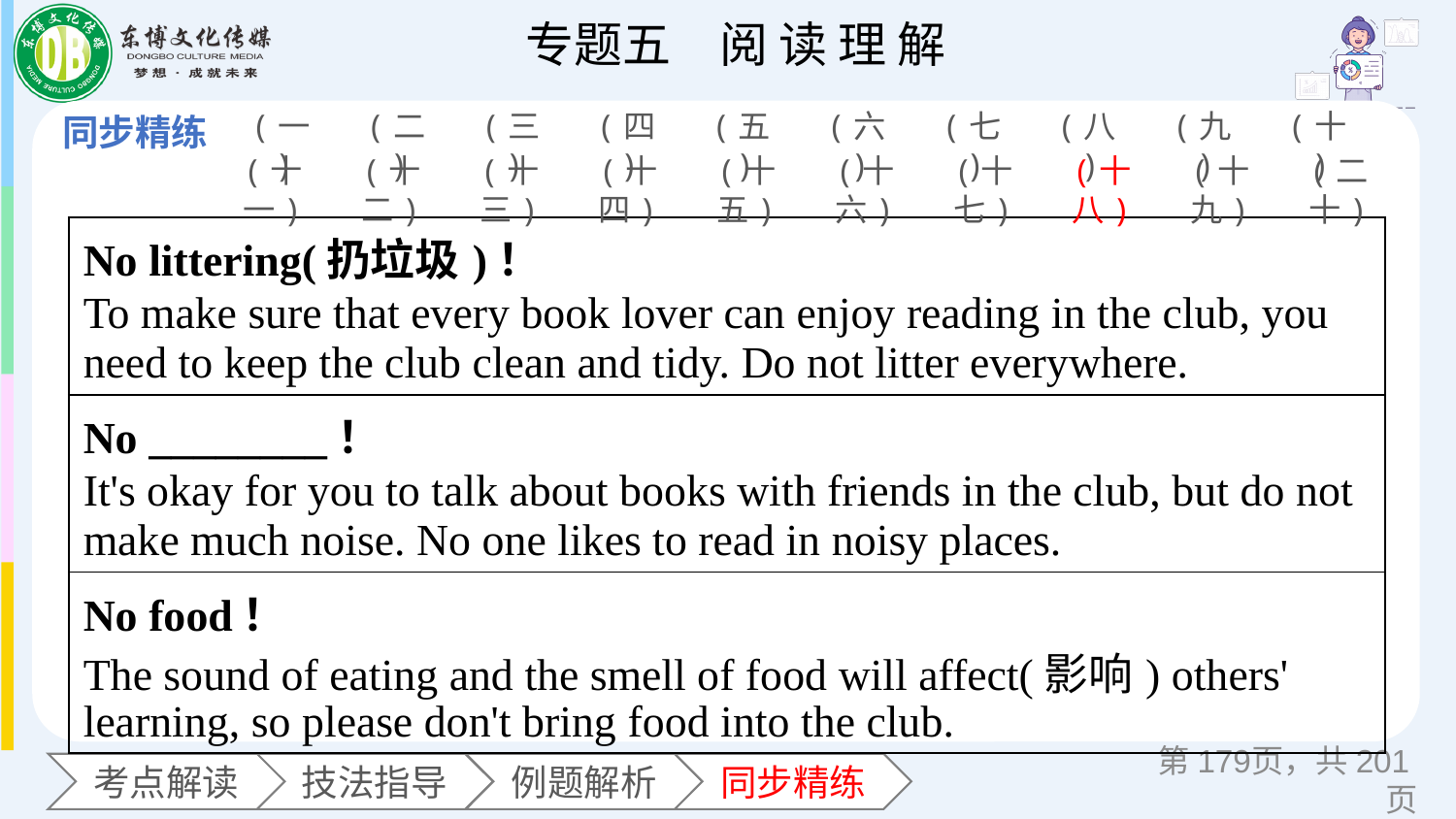

(一)
(二)
(三)
(四)
(五)
(六)
(七)
(八)
(九)
(十)
(十一)
(十二)
(十三)
(十四)
(十五)
(十六)
(十七)
(十八)
(十九)
(二十)
| No littering(扔垃圾)！ To make sure that every book lover can enjoy reading in the club, you need to keep the club clean and tidy. Do not litter everywhere. |
| --- |
| No \_\_\_\_\_\_\_\_！ It's okay for you to talk about books with friends in the club, but do not make much noise. No one likes to read in noisy places. |
| No food！ The sound of eating and the smell of food will affect(影响) others' learning, so please don't bring food into the club. |
第179页，共201页